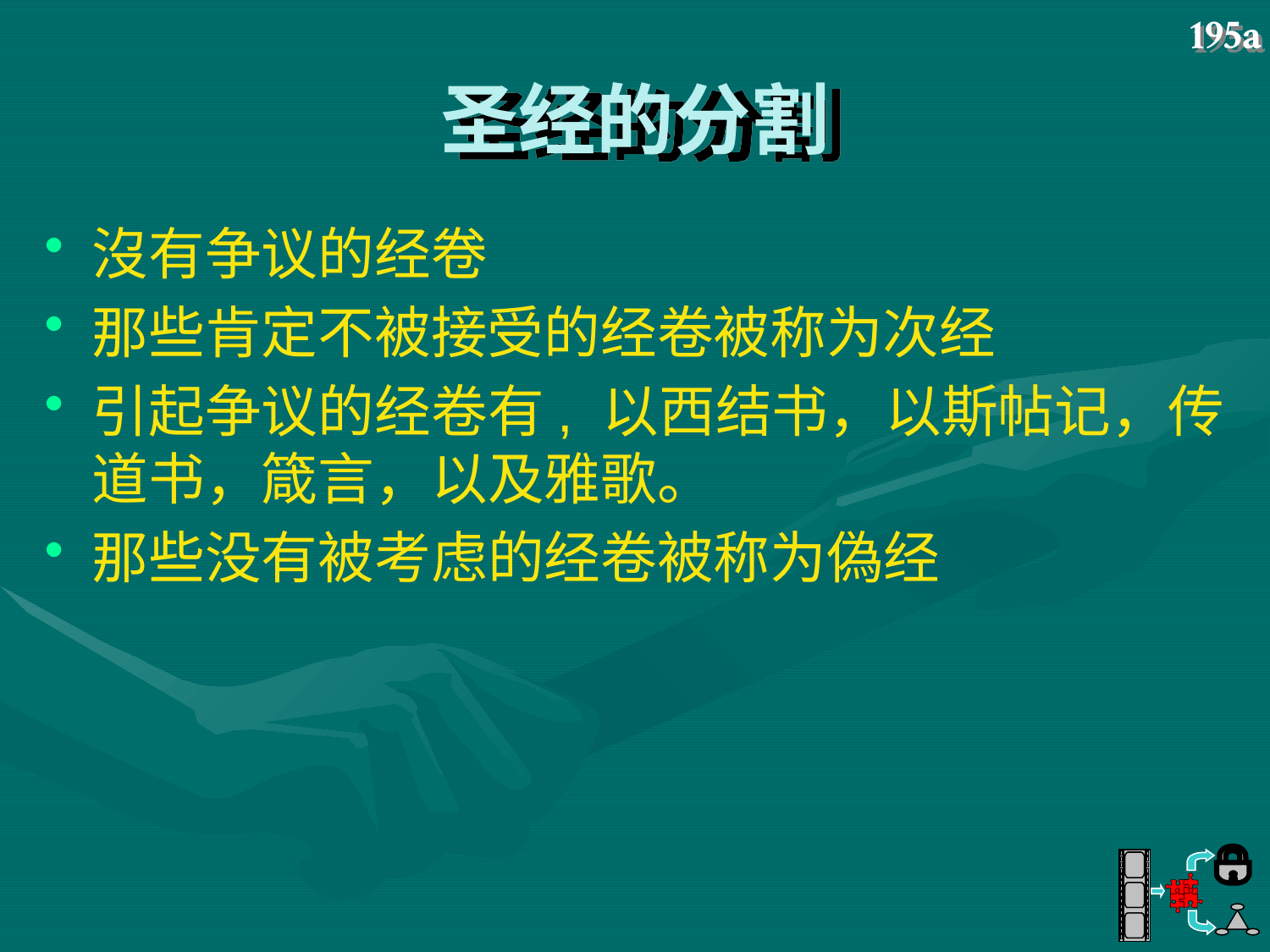

195a
# 圣经的分割
沒有争议的经卷
那些肯定不被接受的经卷被称为次经
引起争议的经卷有, 以西结书，以斯帖记，传道书，箴言，以及雅歌。
那些没有被考虑的经卷被称为偽经